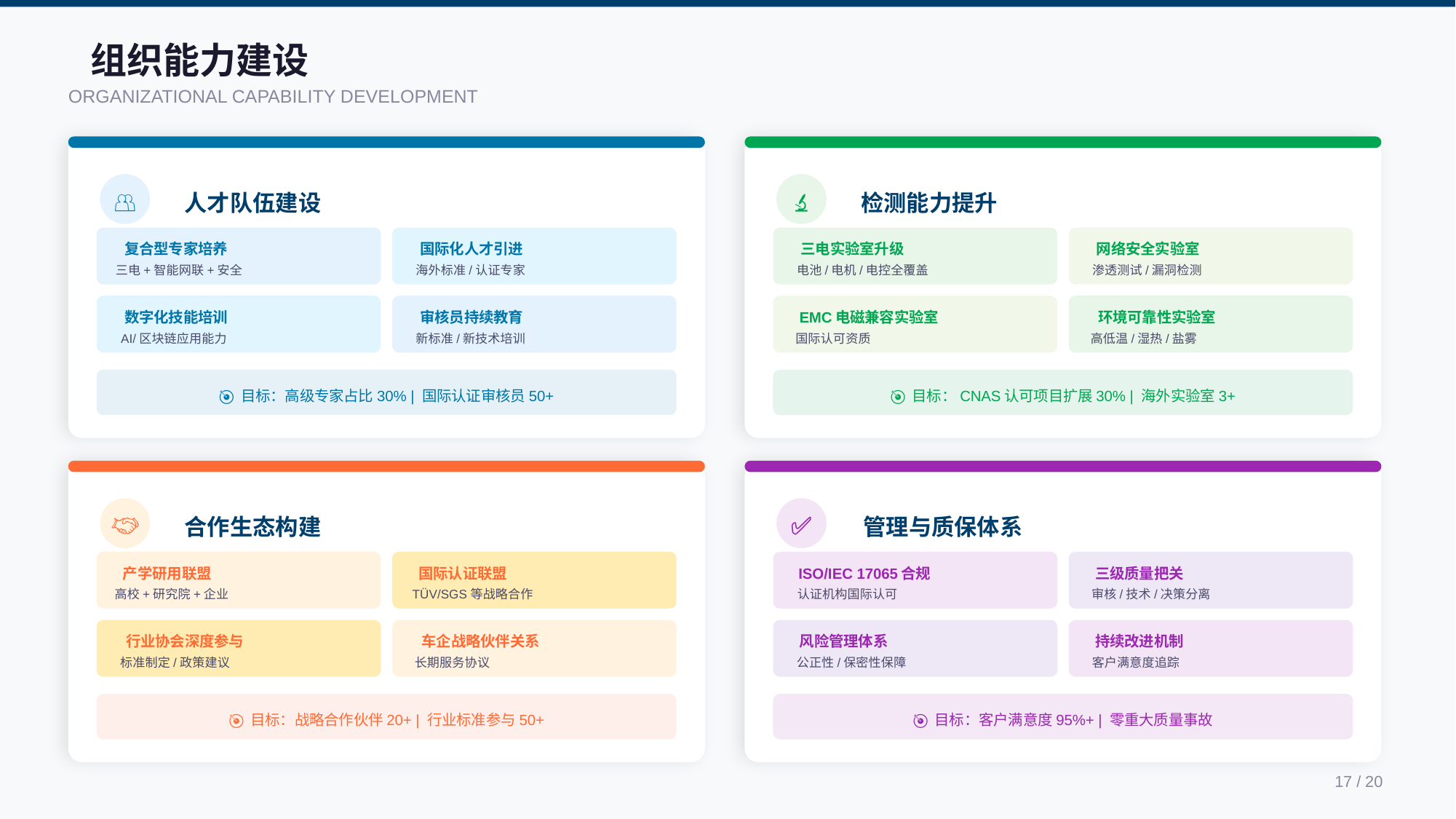

组织能力建设
ORGANIZATIONAL CAPABILITY DEVELOPMENT

👥
人才队伍建设

复合型专家培养
三电+智能网联+安全

国际化人才引进
海外标准/认证专家

数字化技能培训
AI/区块链应用能力

审核员持续教育
新标准/新技术培训

🎯 目标：高级专家占比30% | 国际认证审核员50+

🔬
检测能力提升

三电实验室升级
电池/电机/电控全覆盖

网络安全实验室
渗透测试/漏洞检测

EMC电磁兼容实验室
国际认可资质

环境可靠性实验室
高低温/湿热/盐雾

🎯 目标：CNAS认可项目扩展30% | 海外实验室3+

🤝
合作生态构建

产学研用联盟
高校+研究院+企业

国际认证联盟
TÜV/SGS等战略合作

行业协会深度参与
标准制定/政策建议

车企战略伙伴关系
长期服务协议

🎯 目标：战略合作伙伴20+ | 行业标准参与50+

✅
管理与质保体系

ISO/IEC 17065合规
认证机构国际认可

三级质量把关
审核/技术/决策分离

风险管理体系
公正性/保密性保障

持续改进机制
客户满意度追踪

🎯 目标：客户满意度95%+ | 零重大质量事故
17 / 20